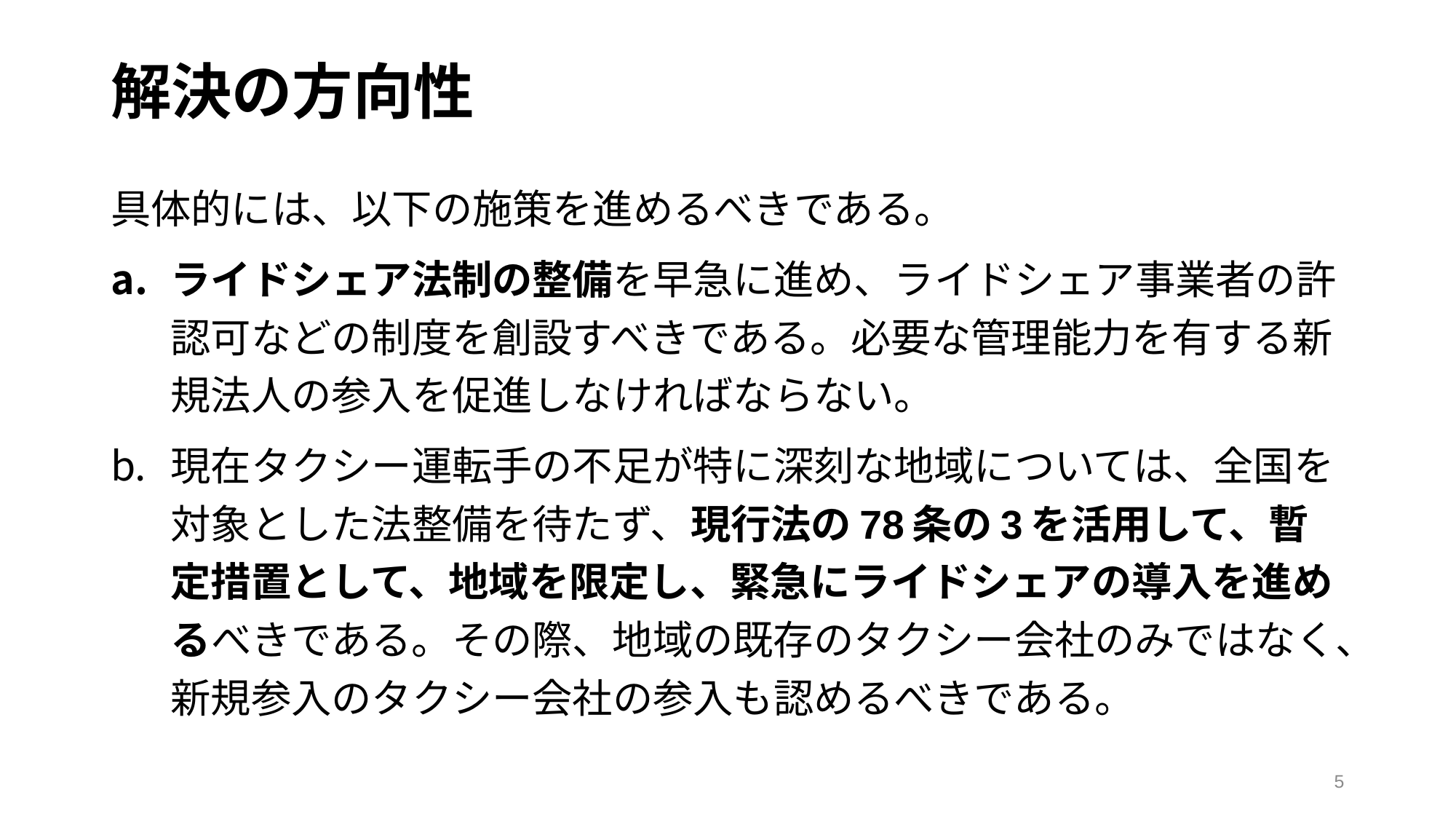

# 解決の方向性
具体的には、以下の施策を進めるべきである。
ライドシェア法制の整備を早急に進め、ライドシェア事業者の許認可などの制度を創設すべきである。必要な管理能力を有する新規法人の参入を促進しなければならない。
現在タクシー運転手の不足が特に深刻な地域については、全国を対象とした法整備を待たず、現行法の78条の3を活用して、暫定措置として、地域を限定し、緊急にライドシェアの導入を進めるべきである。その際、地域の既存のタクシー会社のみではなく、新規参入のタクシー会社の参入も認めるべきである。

5